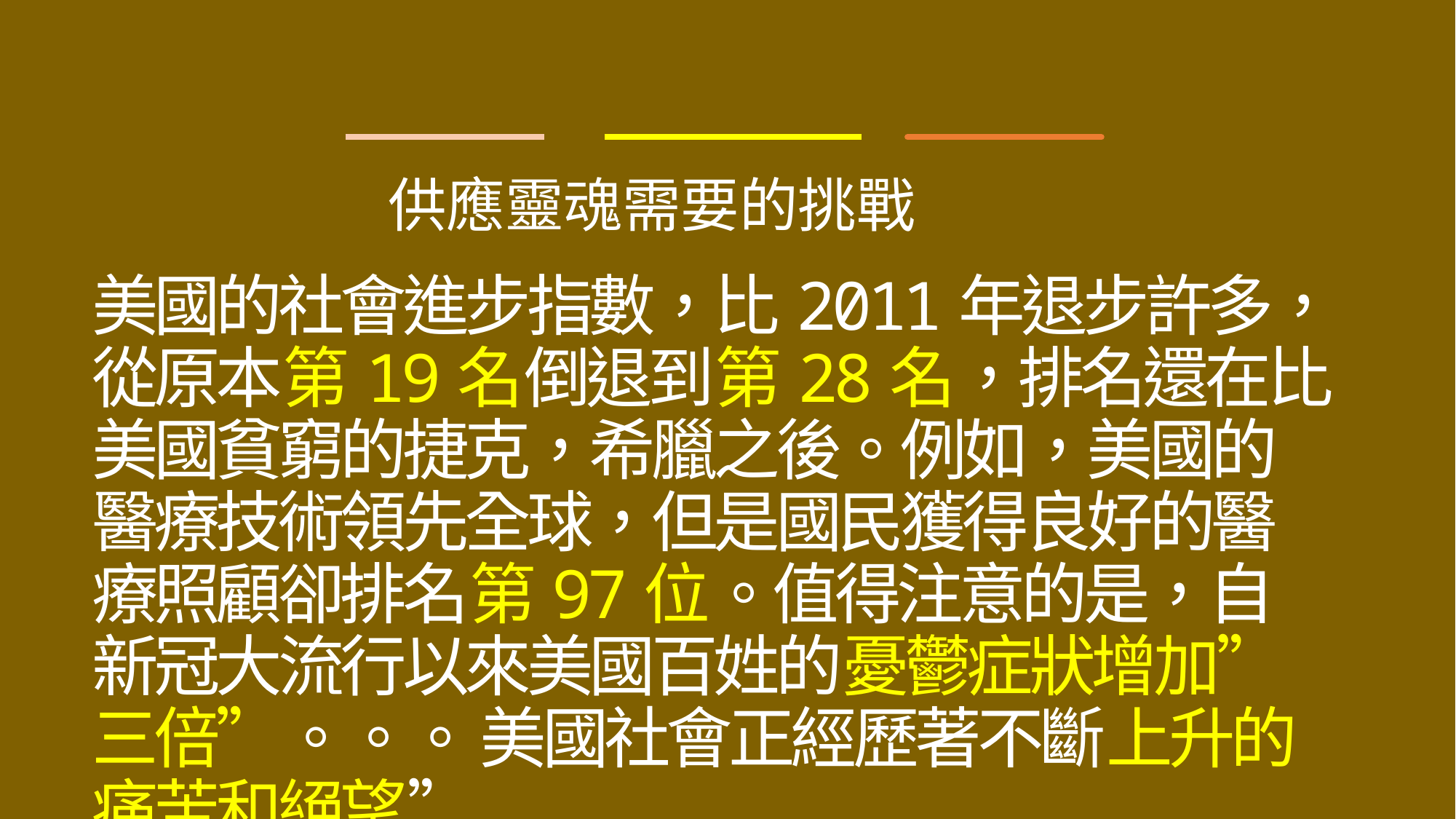

供應靈魂需要的挑戰
美國的社會進步指數，比2011年退步許多，從原本第19名倒退到第28名，排名還在比美國貧窮的捷克，希臘之後。例如，美國的醫療技術領先全球，但是國民獲得良好的醫療照顧卻排名第97位。值得注意的是，自新冠大流行以來美國百姓的憂鬱症狀增加”三倍”。。。 美國社會正經歷著不斷上升的痛苦和絕望”